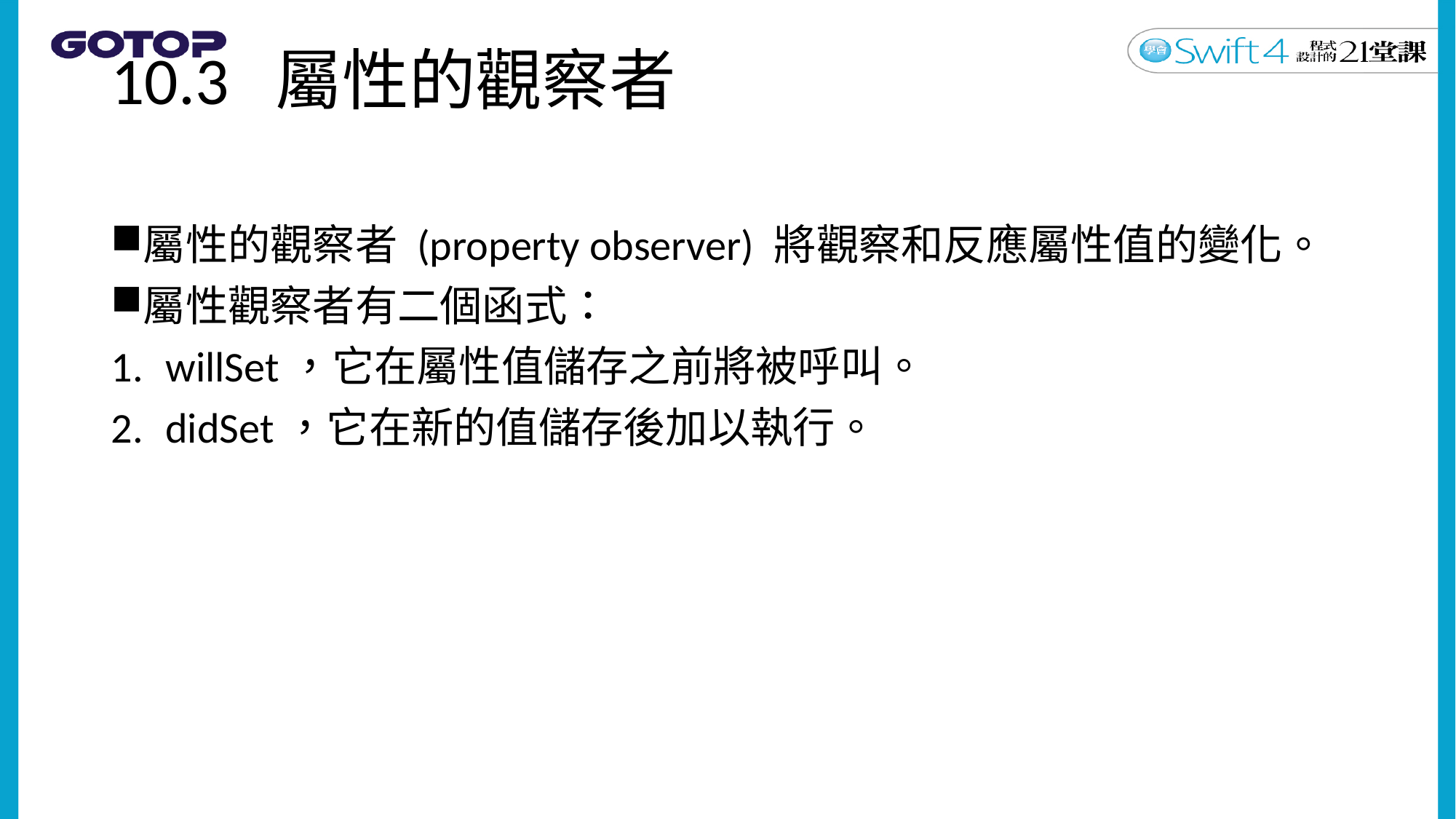

# 10.3  屬性的觀察者
屬性的觀察者 (property observer) 將觀察和反應屬性值的變化。
屬性觀察者有二個函式：
willSet，它在屬性值儲存之前將被呼叫。
didSet，它在新的值儲存後加以執行。